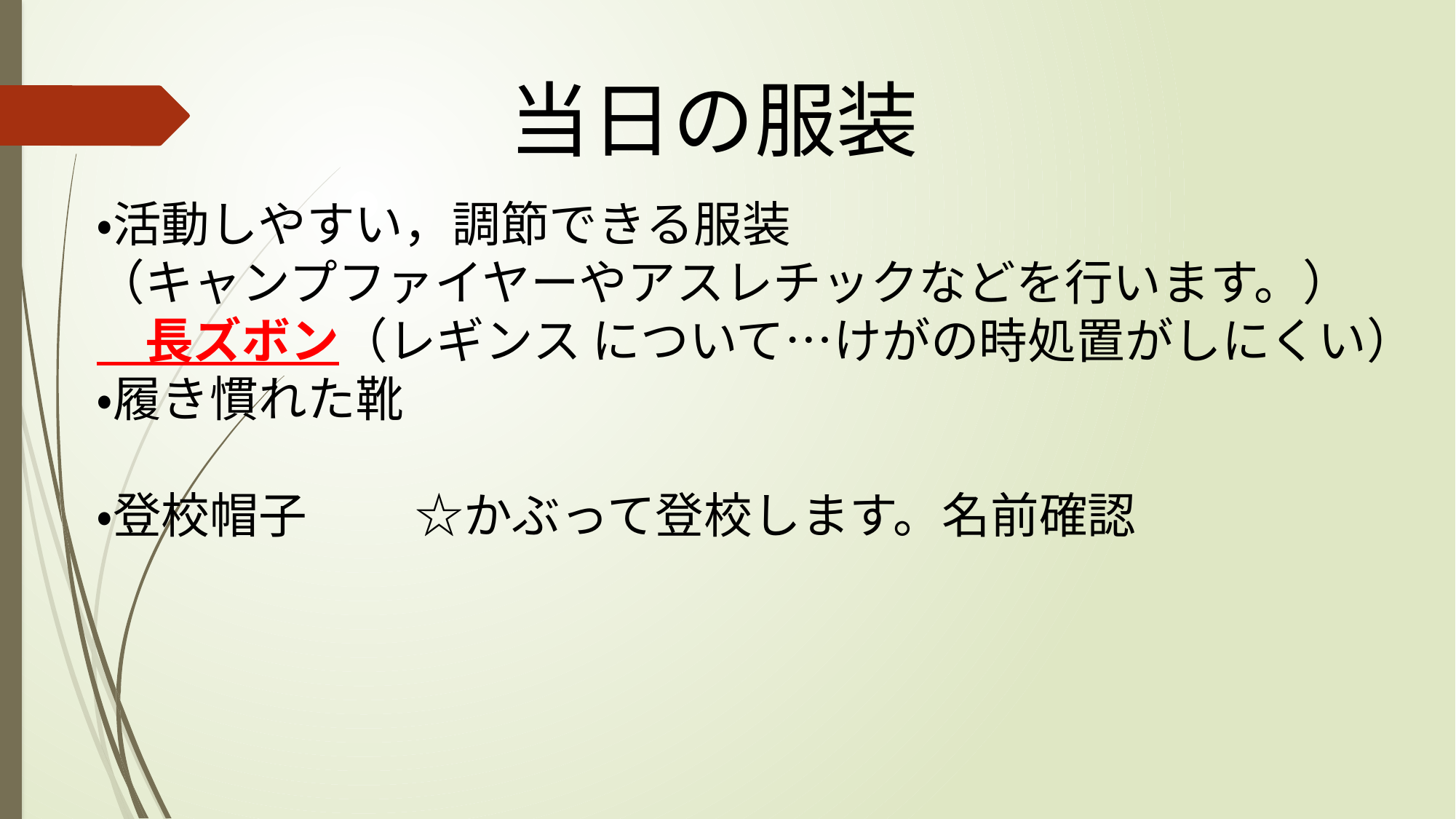

当日の服装
・活動しやすい，調節できる服装
（キャンプファイヤーやアスレチックなどを行います。）
　長ズボン（レギンス について…けがの時処置がしにくい）
・履き慣れた靴

・登校帽子　　 ☆かぶって登校します。名前確認